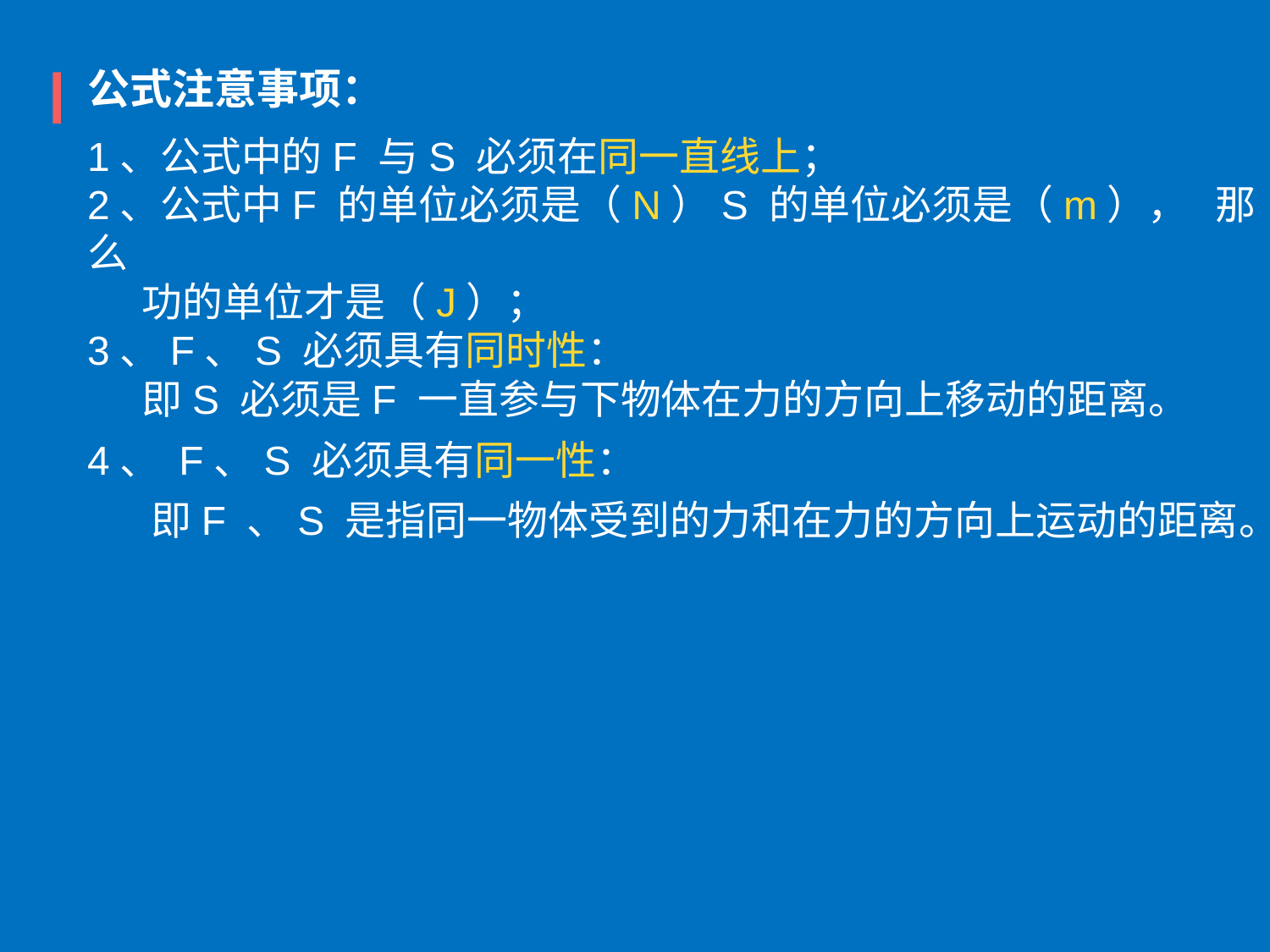

公式注意事项：

1、公式中的F 与S 必须在同一直线上；
2、公式中F 的单位必须是（N）S 的单位必须是（m），   那么
      功的单位才是（J）；
3、F、S 必须具有同时性：   
      即S 必须是F 一直参与下物体在力的方向上移动的距离。
4、 F、S 必须具有同一性：   
       即F 、S 是指同一物体受到的力和在力的方向上运动的距离。